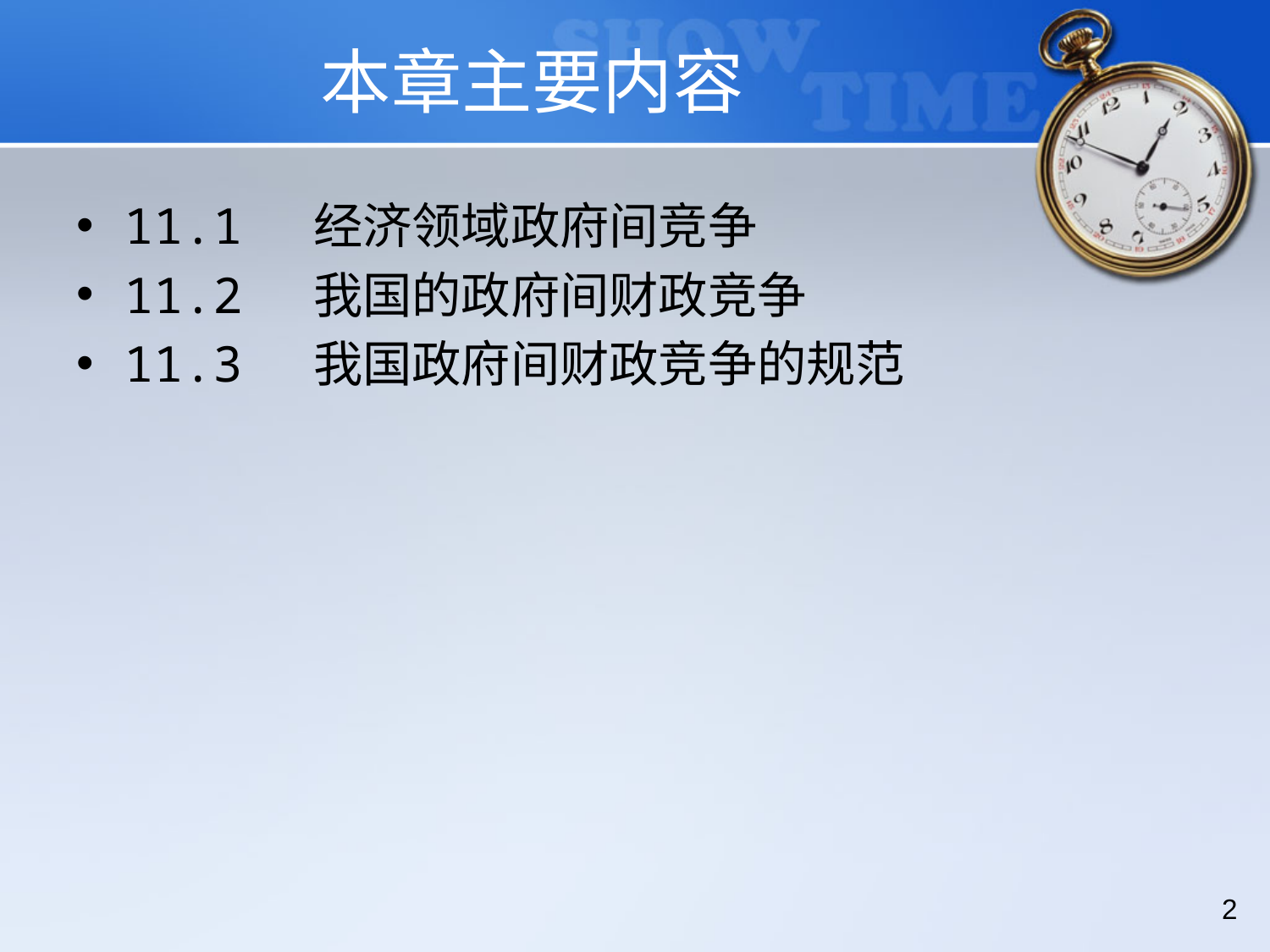

# 本章主要内容
11.1  经济领域政府间竞争
11.2  我国的政府间财政竞争
11.3  我国政府间财政竞争的规范
2